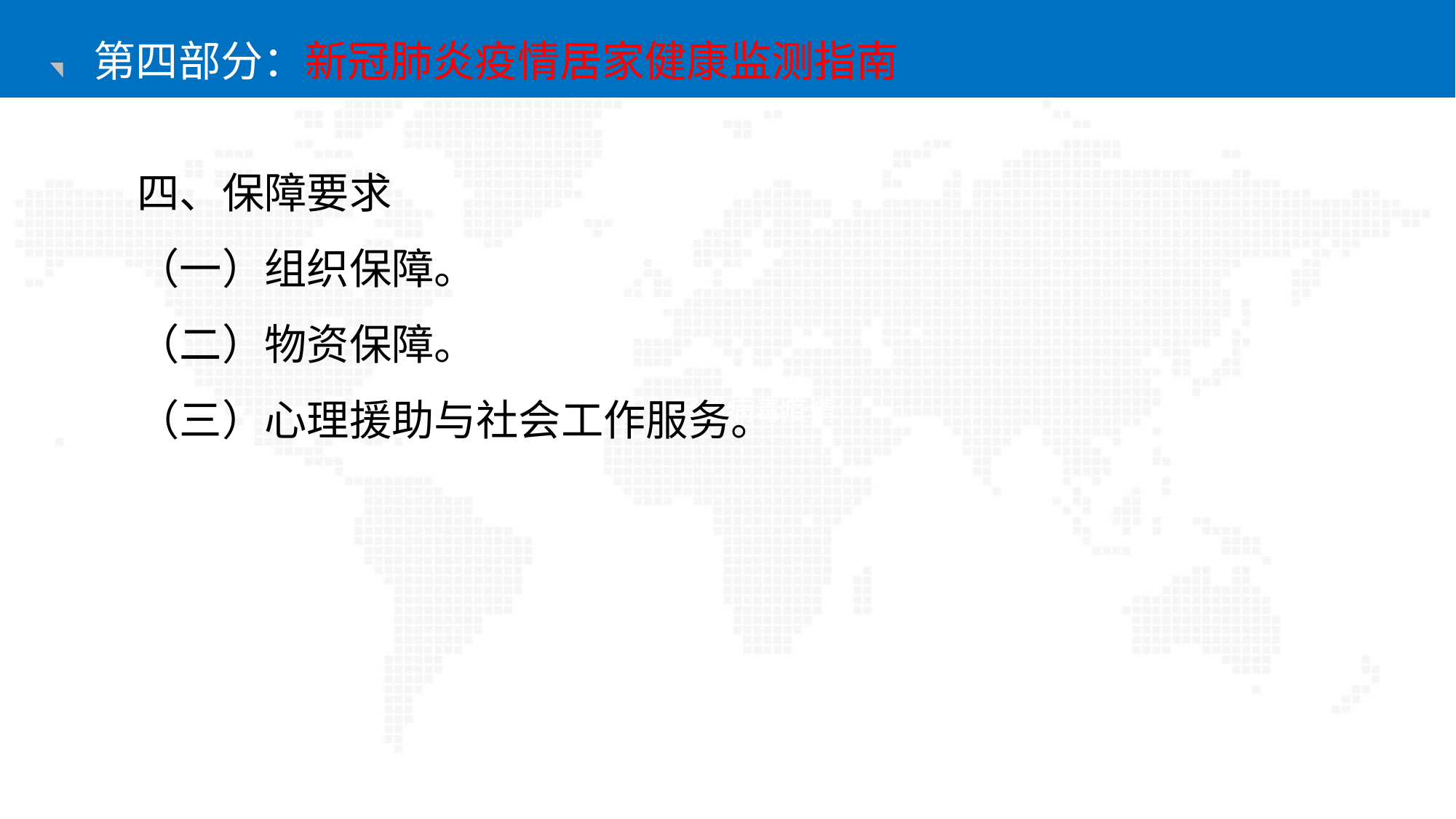

第四部分：新冠肺炎疫情居家健康监测指南
四、保障要求
（一）组织保障。
（二）物资保障。
（三）心理援助与社会工作服务。
新型冠状病毒疫情